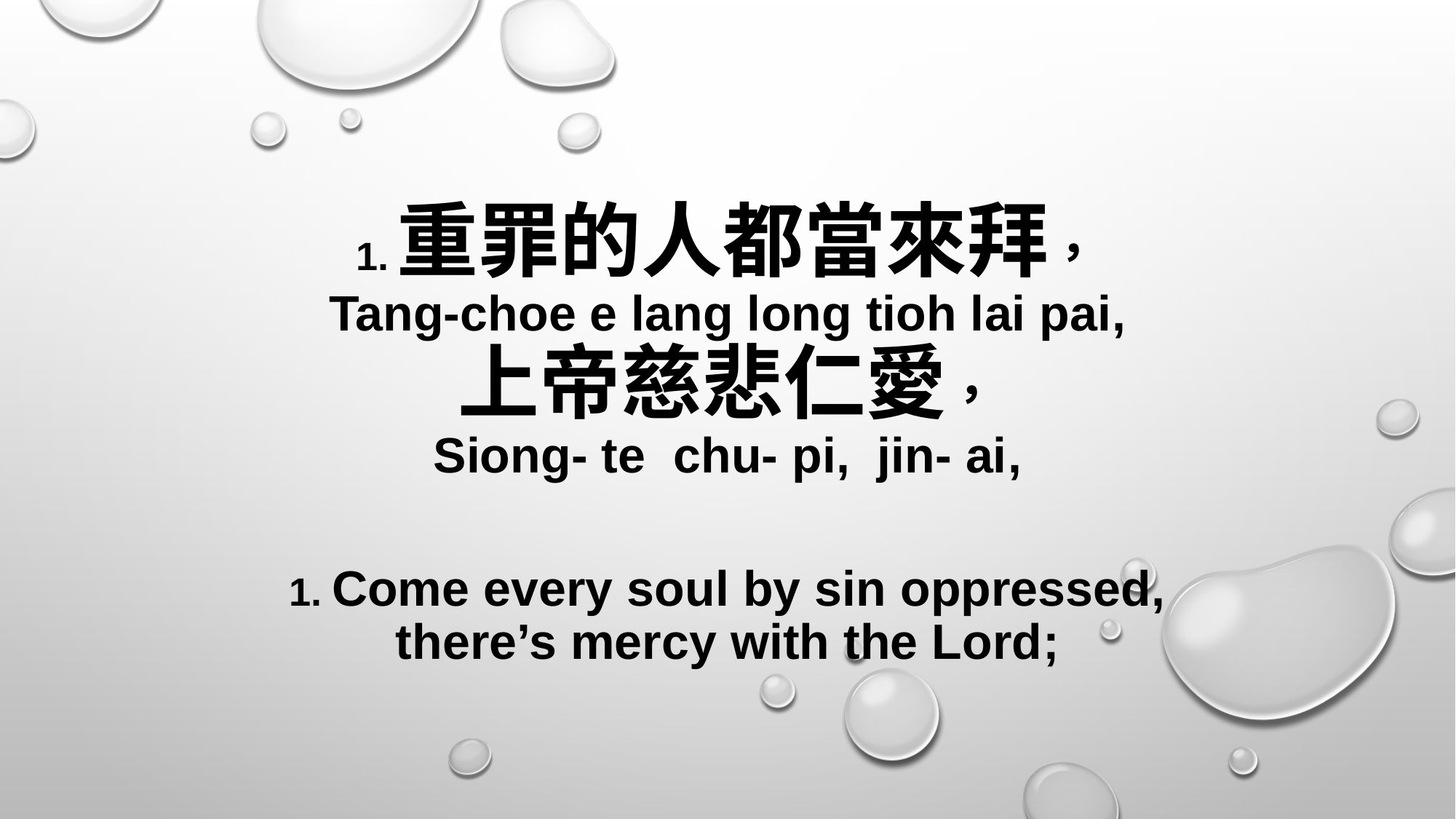

# 1.重罪的人都當來拜， Tang-choe e lang long tioh lai pai, 上帝慈悲仁愛， Siong- te  chu- pi,  jin- ai, 1. Come every soul by sin oppressed, there’s mercy with the Lord;